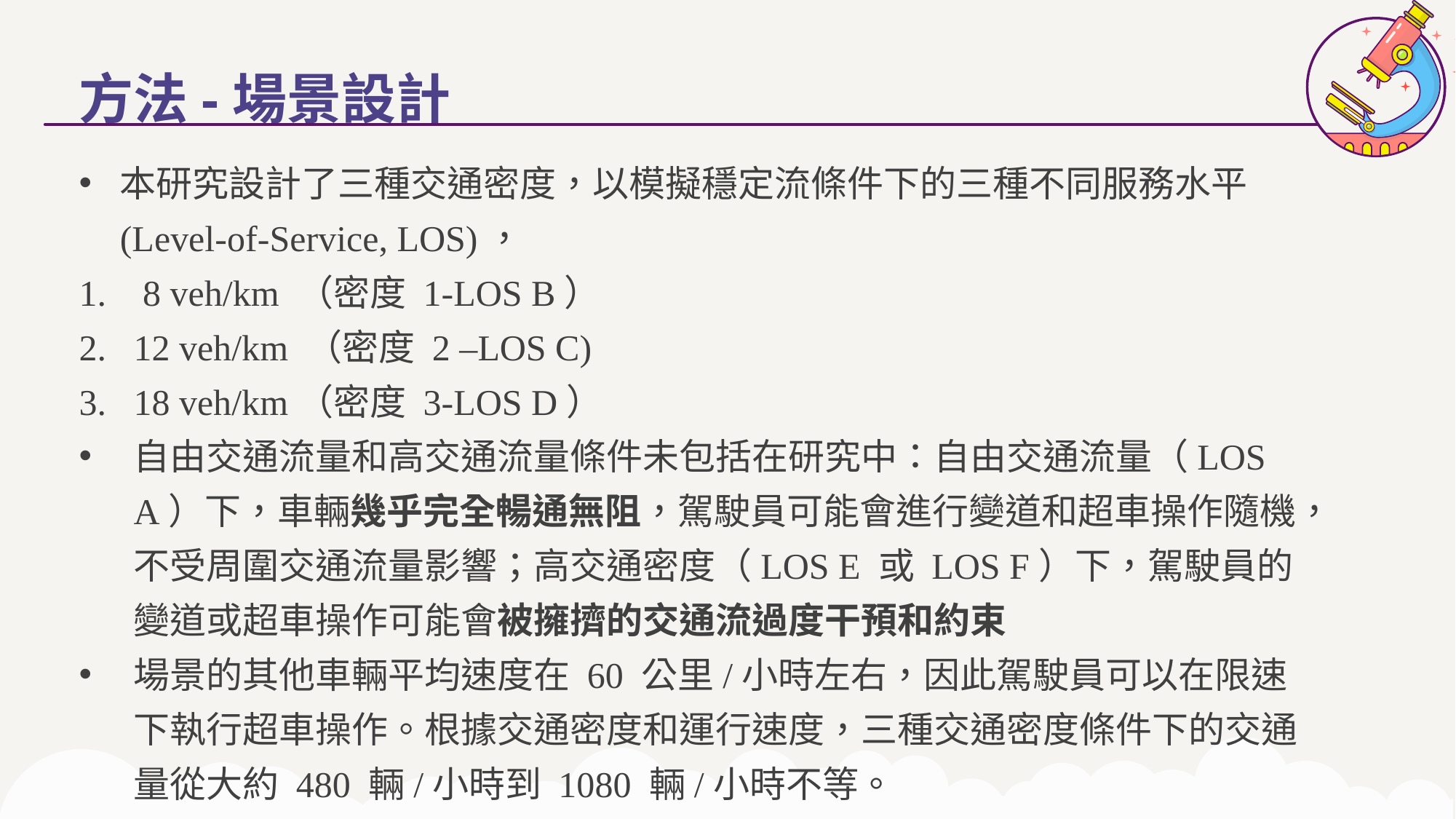

方法-場景設計
本研究設計了三種交通密度，以模擬穩定流條件下的三種不同服務水平 (Level-of-Service, LOS)，
 8 veh/km （密度 1-LOS B）
12 veh/km （密度 2 –LOS C)
18 veh/km（密度 3-LOS D）
自由交通流量和高交通流量條件未包括在研究中：自由交通流量（LOS A）下，車輛幾乎完全暢通無阻，駕駛員可能會進行變道和超車操作隨機，不受周圍交通流量影響；高交通密度（LOS E 或 LOS F）下，駕駛員的變道或超車操作可能會被擁擠的交通流過度干預和約束
場景的其他車輛平均速度在 60 公里/小時左右，因此駕駛員可以在限速下執行超車操作。根據交通密度和運行速度，三種交通密度條件下的交通量從大約 480 輛/小時到 1080 輛/小時不等。